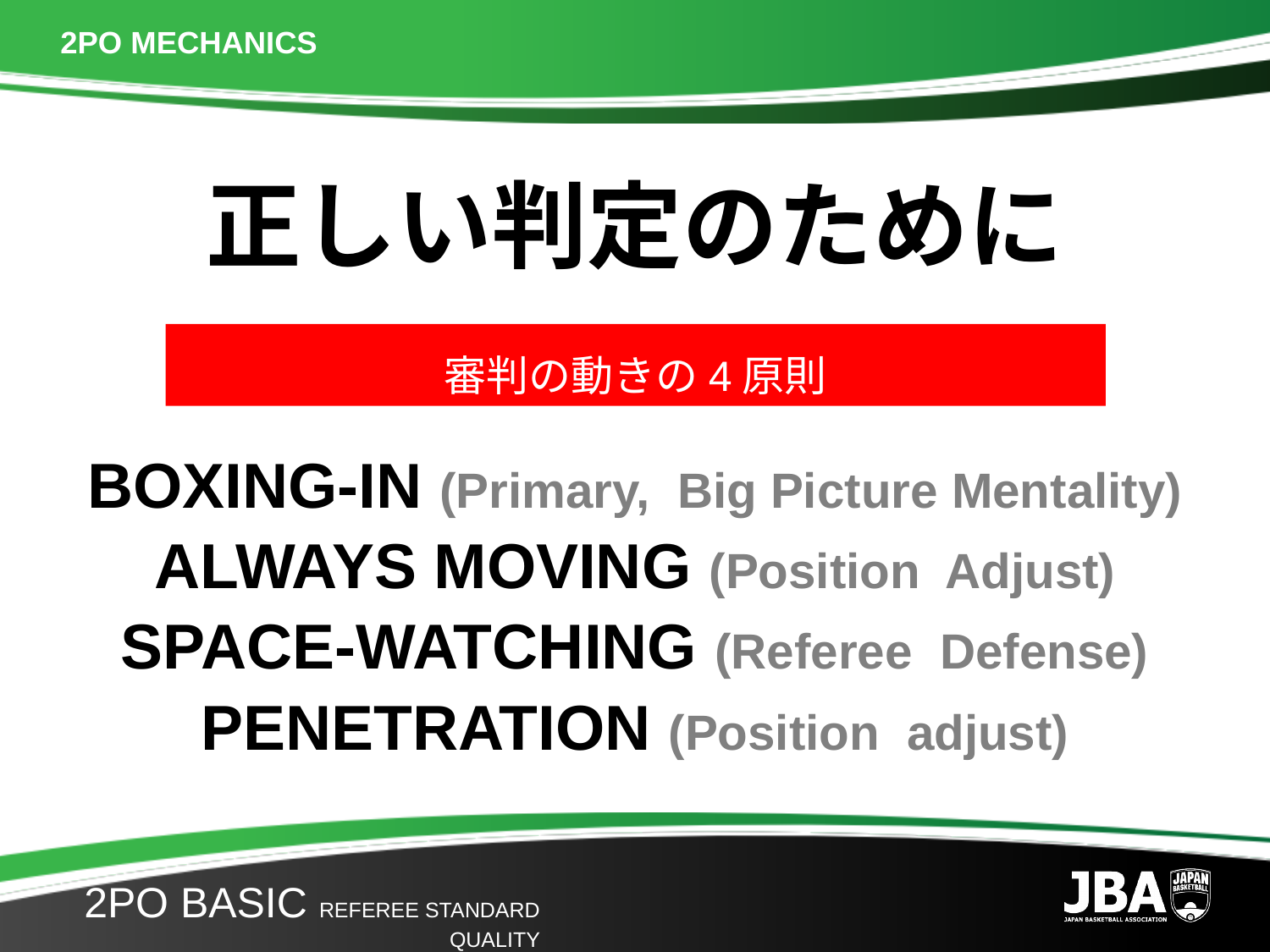

# 2PO MECHANICS
正しい判定のために
審判の動きの4原則
BOXING-IN (Primary,  Big Picture Mentality)
ALWAYS MOVING (Position  Adjust)
SPACE-WATCHING (Referee  Defense)
PENETRATION (Position  adjust)